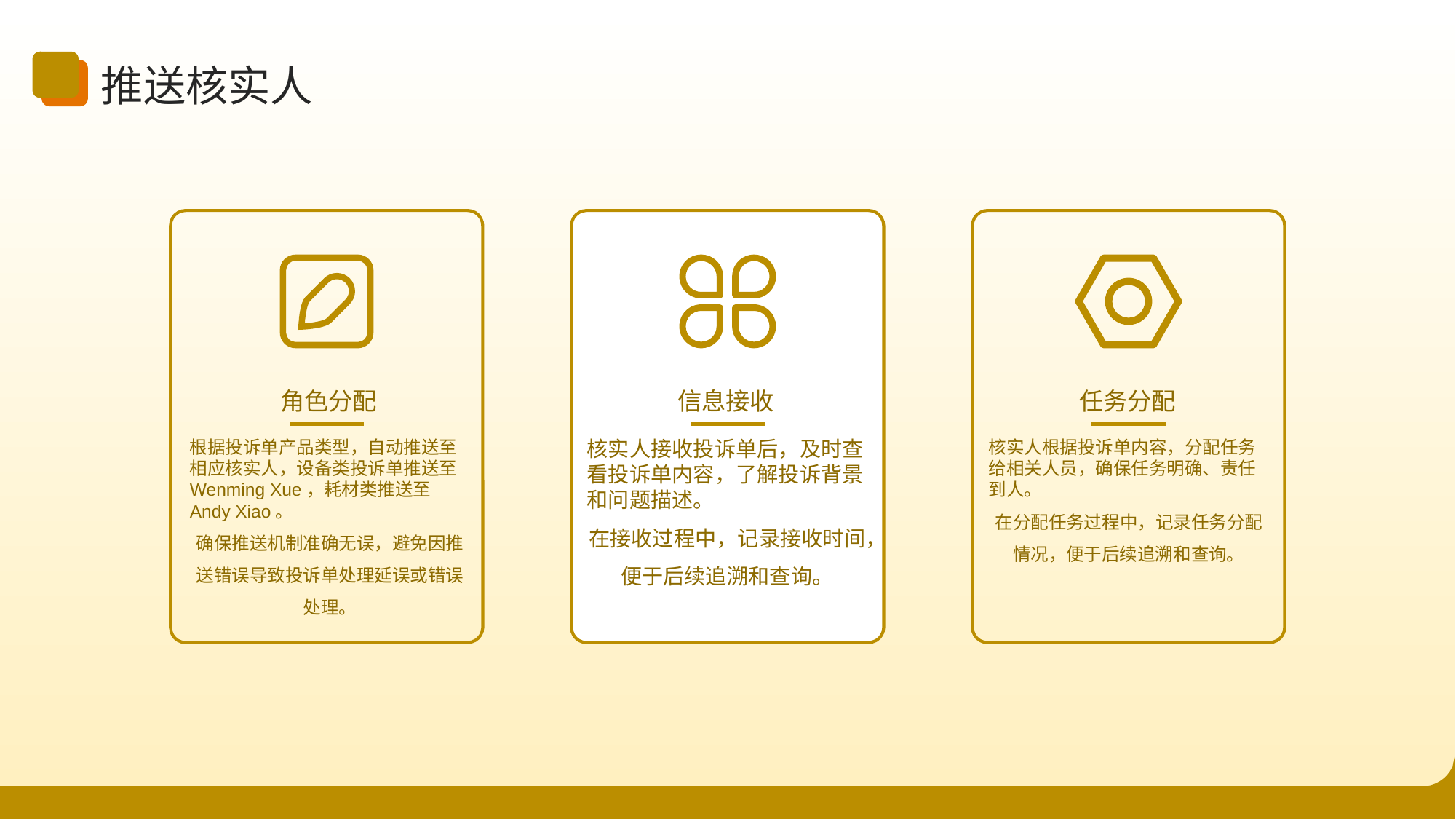

推送核实人

角色分配
信息接收
任务分配
根据投诉单产品类型，自动推送至相应核实人，设备类投诉单推送至Wenming Xue，耗材类推送至Andy Xiao。
确保推送机制准确无误，避免因推送错误导致投诉单处理延误或错误处理。
核实人接收投诉单后，及时查看投诉单内容，了解投诉背景和问题描述。
在接收过程中，记录接收时间，便于后续追溯和查询。
核实人根据投诉单内容，分配任务给相关人员，确保任务明确、责任到人。
在分配任务过程中，记录任务分配情况，便于后续追溯和查询。